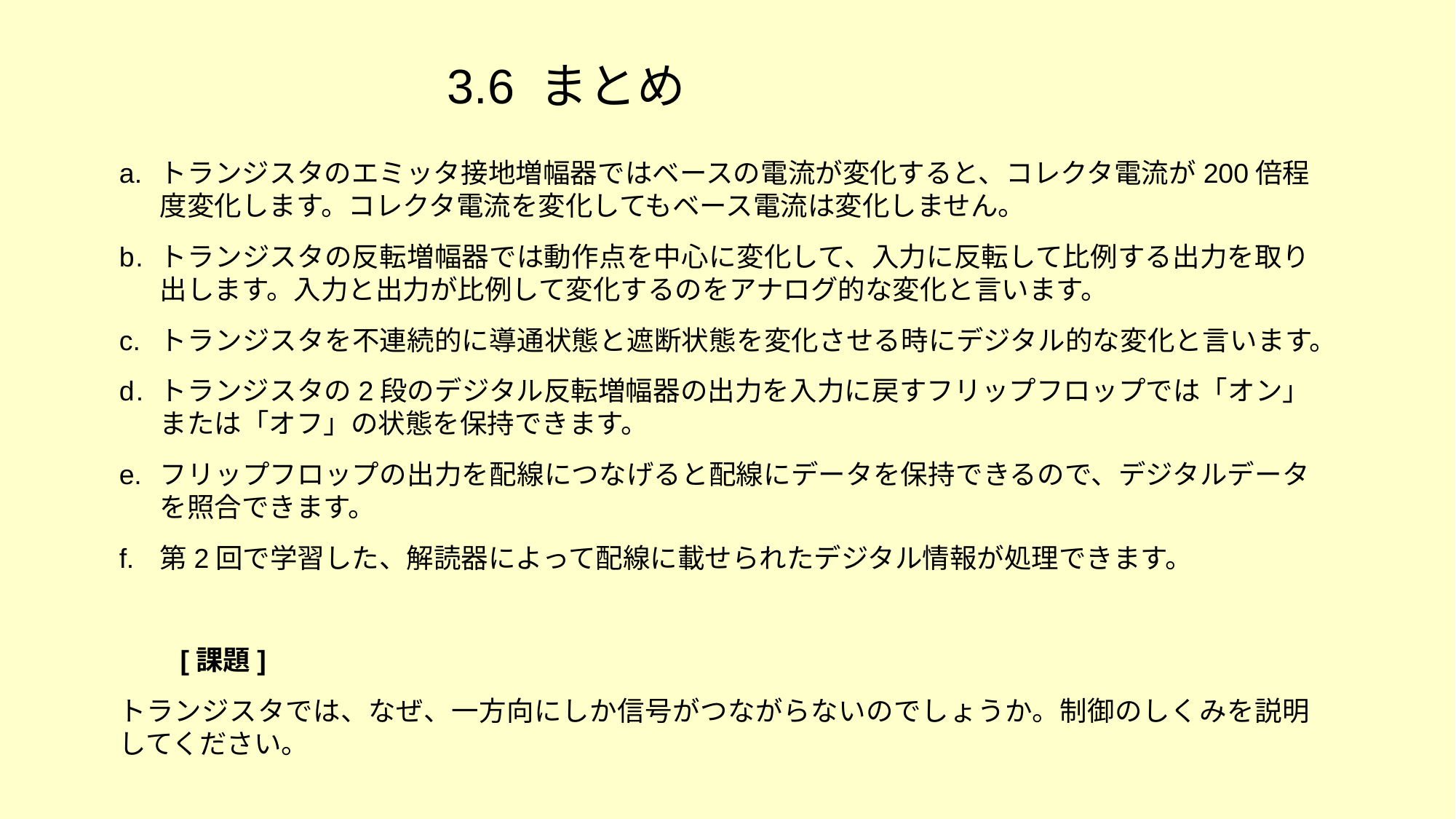

3.6 まとめ
トランジスタのエミッタ接地増幅器ではベースの電流が変化すると、コレクタ電流が200倍程度変化します。コレクタ電流を変化してもベース電流は変化しません。
トランジスタの反転増幅器では動作点を中心に変化して、入力に反転して比例する出力を取り出します。入力と出力が比例して変化するのをアナログ的な変化と言います。
トランジスタを不連続的に導通状態と遮断状態を変化させる時にデジタル的な変化と言います。
トランジスタの2段のデジタル反転増幅器の出力を入力に戻すフリップフロップでは「オン」または「オフ」の状態を保持できます。
フリップフロップの出力を配線につなげると配線にデータを保持できるので、デジタルデータを照合できます。
第2回で学習した、解読器によって配線に載せられたデジタル情報が処理できます。

　　[課題]
トランジスタでは、なぜ、一方向にしか信号がつながらないのでしょうか。制御のしくみを説明してください。